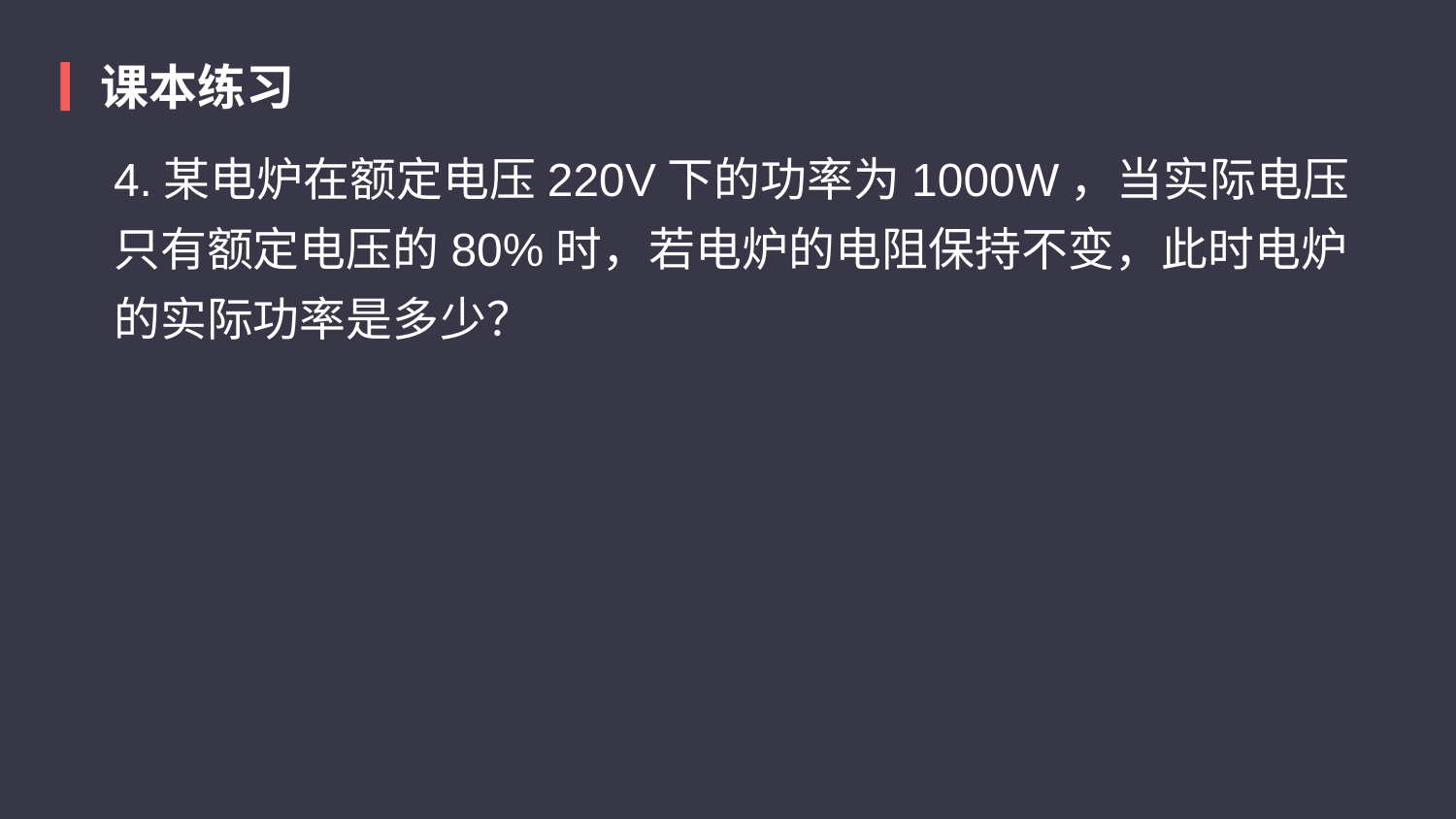

课本练习

4.某电炉在额定电压220V下的功率为1000W，当实际电压只有额定电压的80%时，若电炉的电阻保持不变，此时电炉的实际功率是多少？